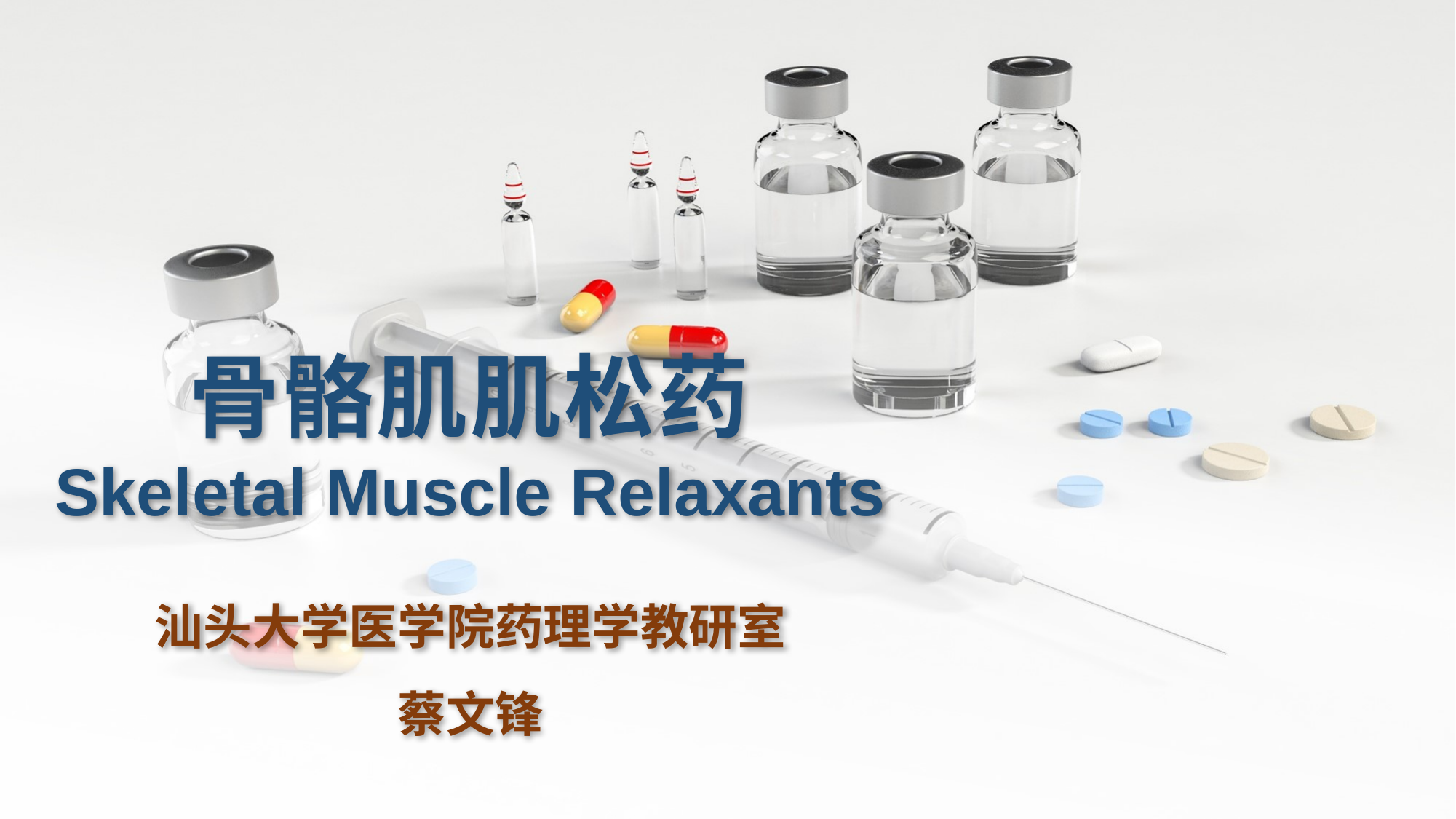

# 骨骼肌肌松药 Skeletal Muscle Relaxants
汕头大学医学院药理学教研室
蔡文锋